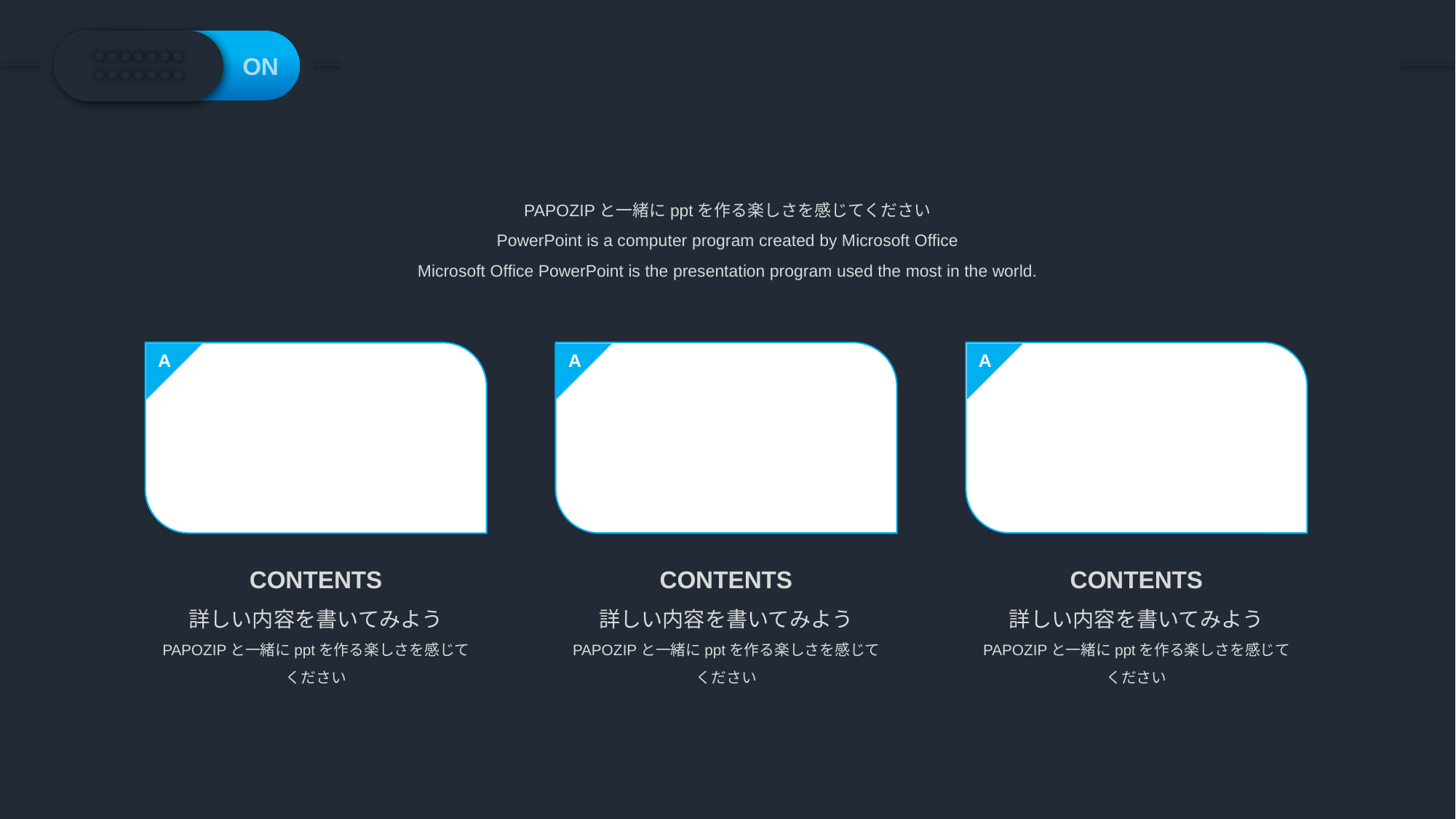

ON
PPT PRESENTATION Enjoy your stylish business and campus life with BIZCAM
OFF
PAPOZIPと一緒にpptを作る楽しさを感じてください
PowerPoint is a computer program created by Microsoft Office
Microsoft Office PowerPoint is the presentation program used the most in the world.

A

A

A
CONTENTS
詳しい内容を書いてみよう
PAPOZIPと一緒にpptを作る楽しさを感じてください
CONTENTS
詳しい内容を書いてみよう
PAPOZIPと一緒にpptを作る楽しさを感じてください
CONTENTS
詳しい内容を書いてみよう
PAPOZIPと一緒にpptを作る楽しさを感じてください